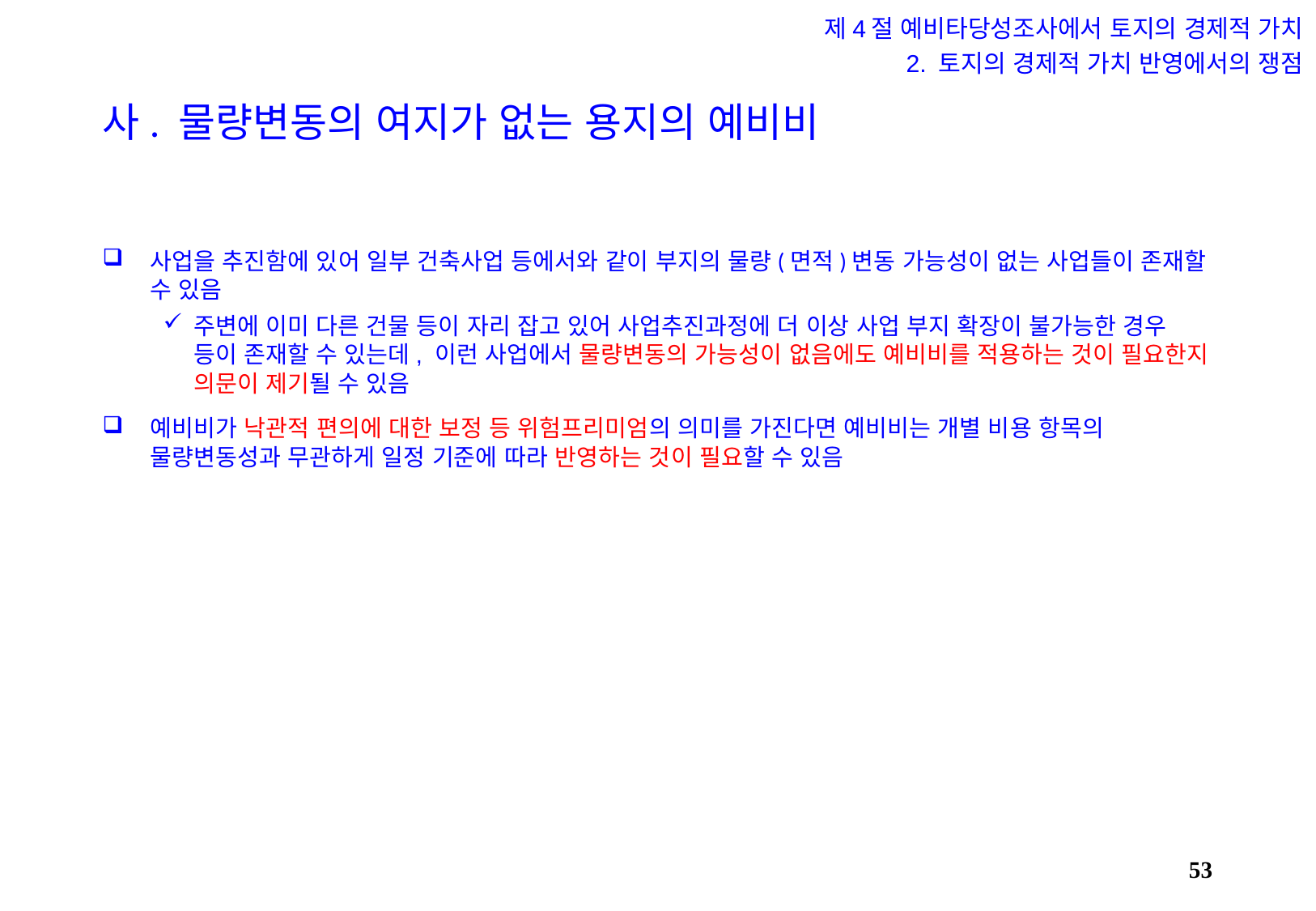

제4절 예비타당성조사에서 토지의 경제적 가치
2. 토지의 경제적 가치 반영에서의 쟁점
# 사. 물량변동의 여지가 없는 용지의 예비비
사업을 추진함에 있어 일부 건축사업 등에서와 같이 부지의 물량(면적)변동 가능성이 없는 사업들이 존재할 수 있음
주변에 이미 다른 건물 등이 자리 잡고 있어 사업추진과정에 더 이상 사업 부지 확장이 불가능한 경우 등이 존재할 수 있는데, 이런 사업에서 물량변동의 가능성이 없음에도 예비비를 적용하는 것이 필요한지 의문이 제기될 수 있음
예비비가 낙관적 편의에 대한 보정 등 위험프리미엄의 의미를 가진다면 예비비는 개별 비용 항목의 물량변동성과 무관하게 일정 기준에 따라 반영하는 것이 필요할 수 있음
53